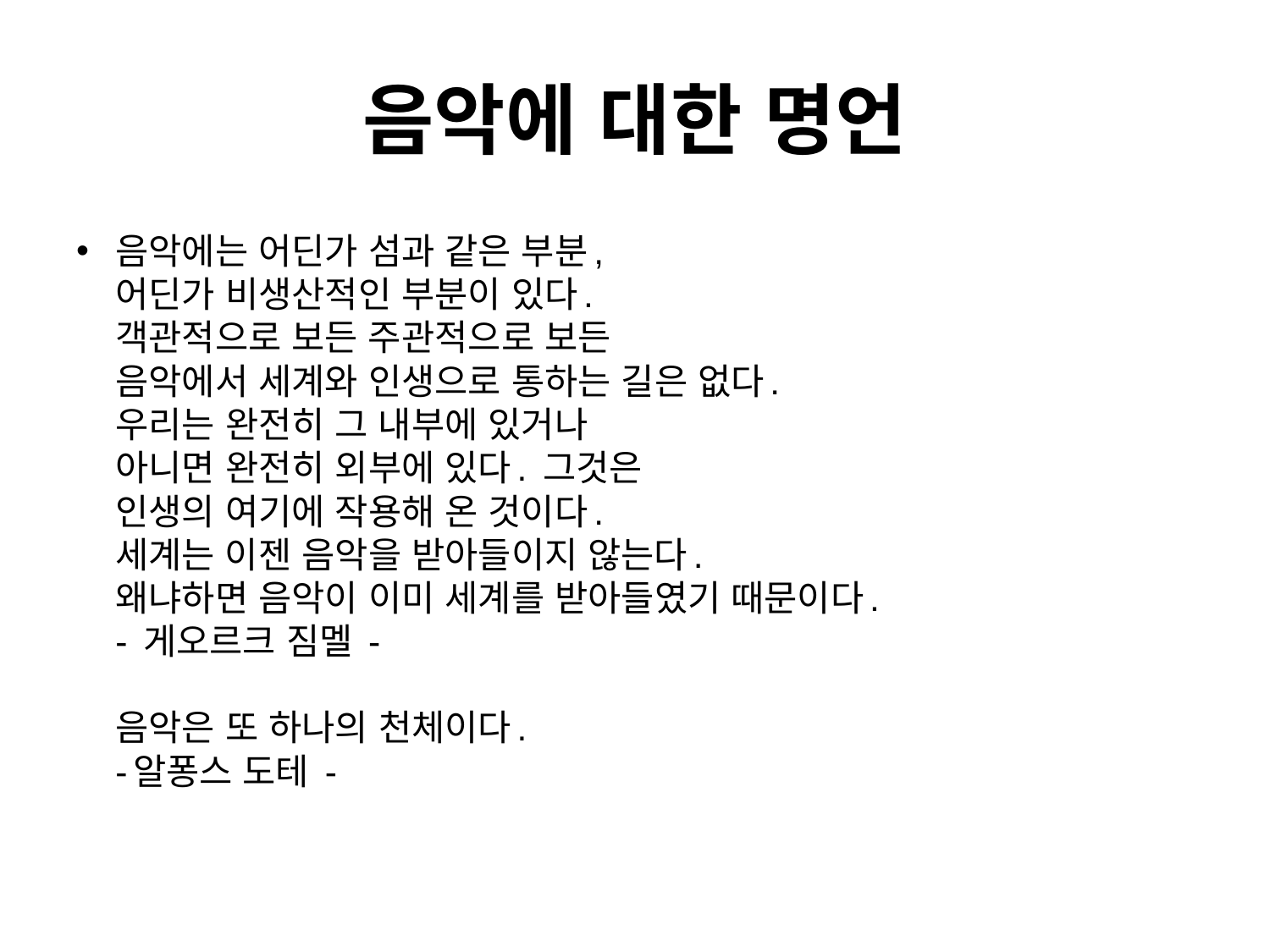

# 음악에 대한 명언
음악에는 어딘가 섬과 같은 부분,
어딘가 비생산적인 부분이 있다.
객관적으로 보든 주관적으로 보든
음악에서 세계와 인생으로 통하는 길은 없다.
우리는 완전히 그 내부에 있거나
아니면 완전히 외부에 있다. 그것은
인생의 여기에 작용해 온 것이다.
세계는 이젠 음악을 받아들이지 않는다.
왜냐하면 음악이 이미 세계를 받아들였기 때문이다.
- 게오르크 짐멜 -
음악은 또 하나의 천체이다.
-알퐁스 도테 -